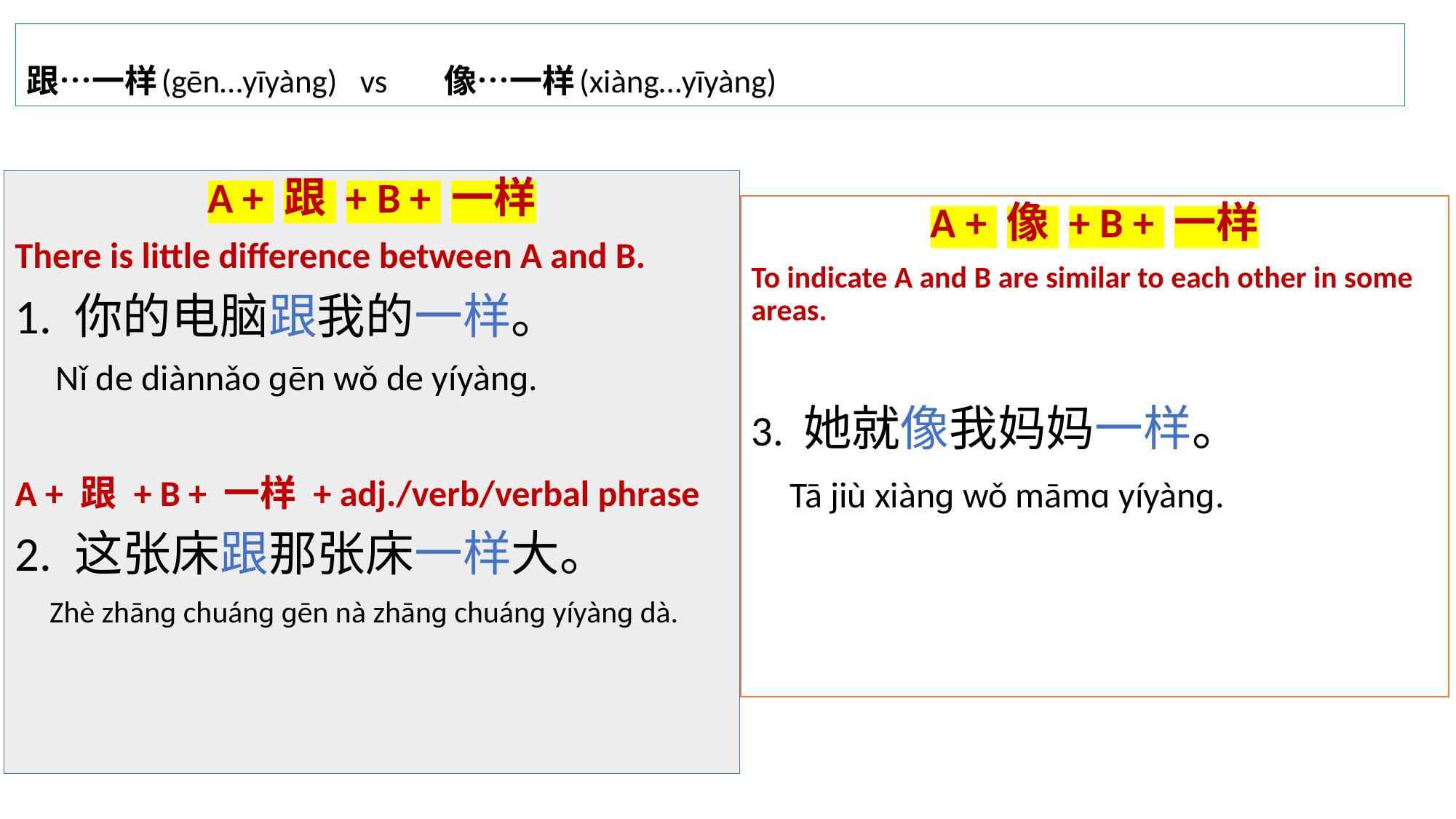

# 跟…一样(gēn…yīyàng)   vs       像…一样(xiàng…yīyàng)

A + 跟 + B + 一样
There is little difference between A and B.
1. 你的电脑跟我的一样。
     Nǐ de diànnǎo ɡēn wǒ de yíyànɡ.

A + 跟 + B + 一样 + adj./verb/verbal phrase
2. 这张床跟那张床一样大。
     Zhè zhānɡ chuánɡ ɡēn nà zhānɡ chuánɡ yíyànɡ dà.

A + 像 + B + 一样
To indicate A and B are similar to each other in some areas.

3. 她就像我妈妈一样。
    Tā jiù xiànɡ wǒ māmɑ yíyànɡ.